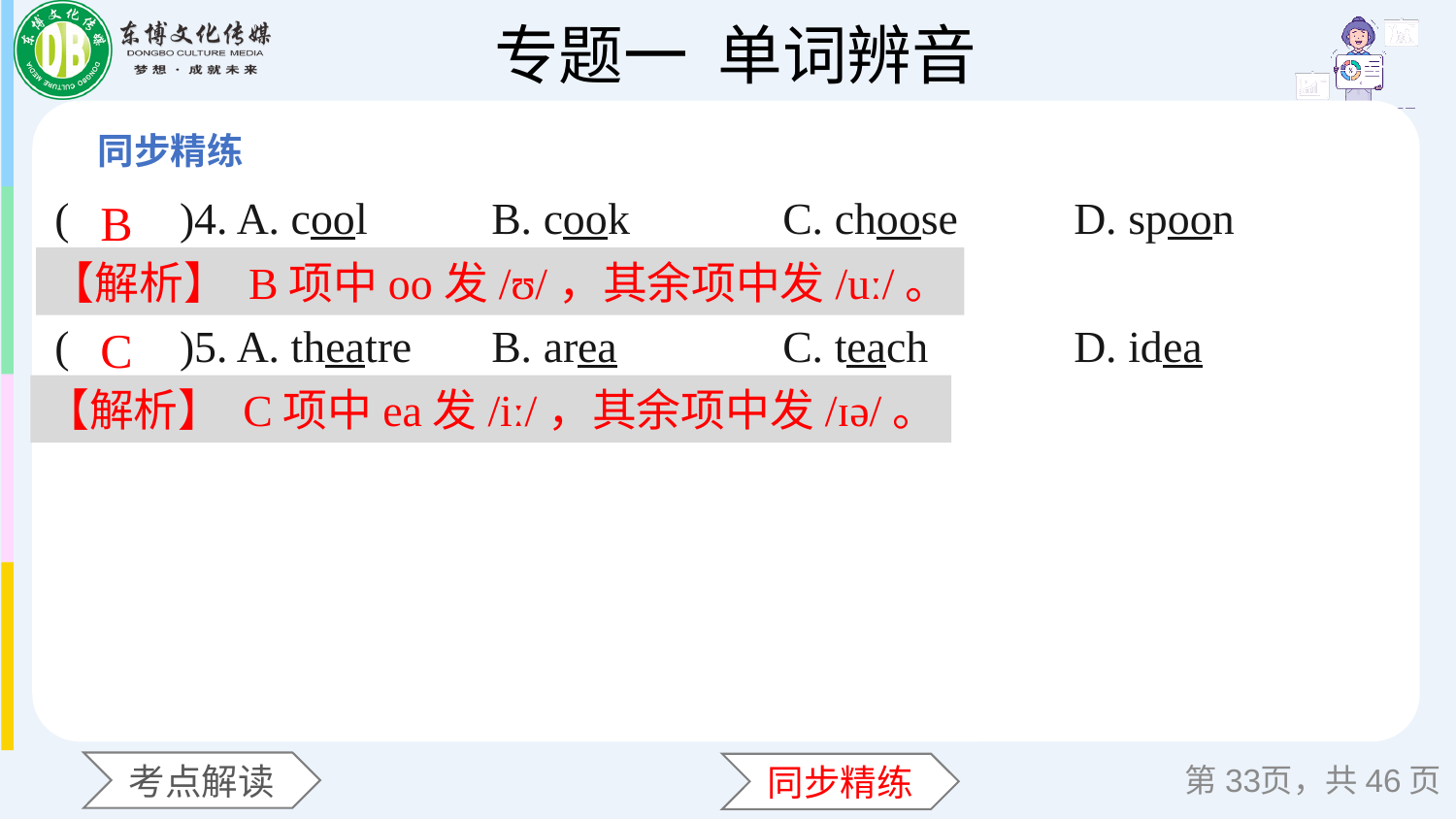

(　　)4. A. cool	B. cook		C. choose	D. spoon

(　　)5. A. theatre	B. area		C. teach	D. idea

B
【解析】 B项中oo发/ʊ/，其余项中发/uː/。
C
【解析】 C项中ea发/iː/，其余项中发/ɪə/。
第33页，共46页